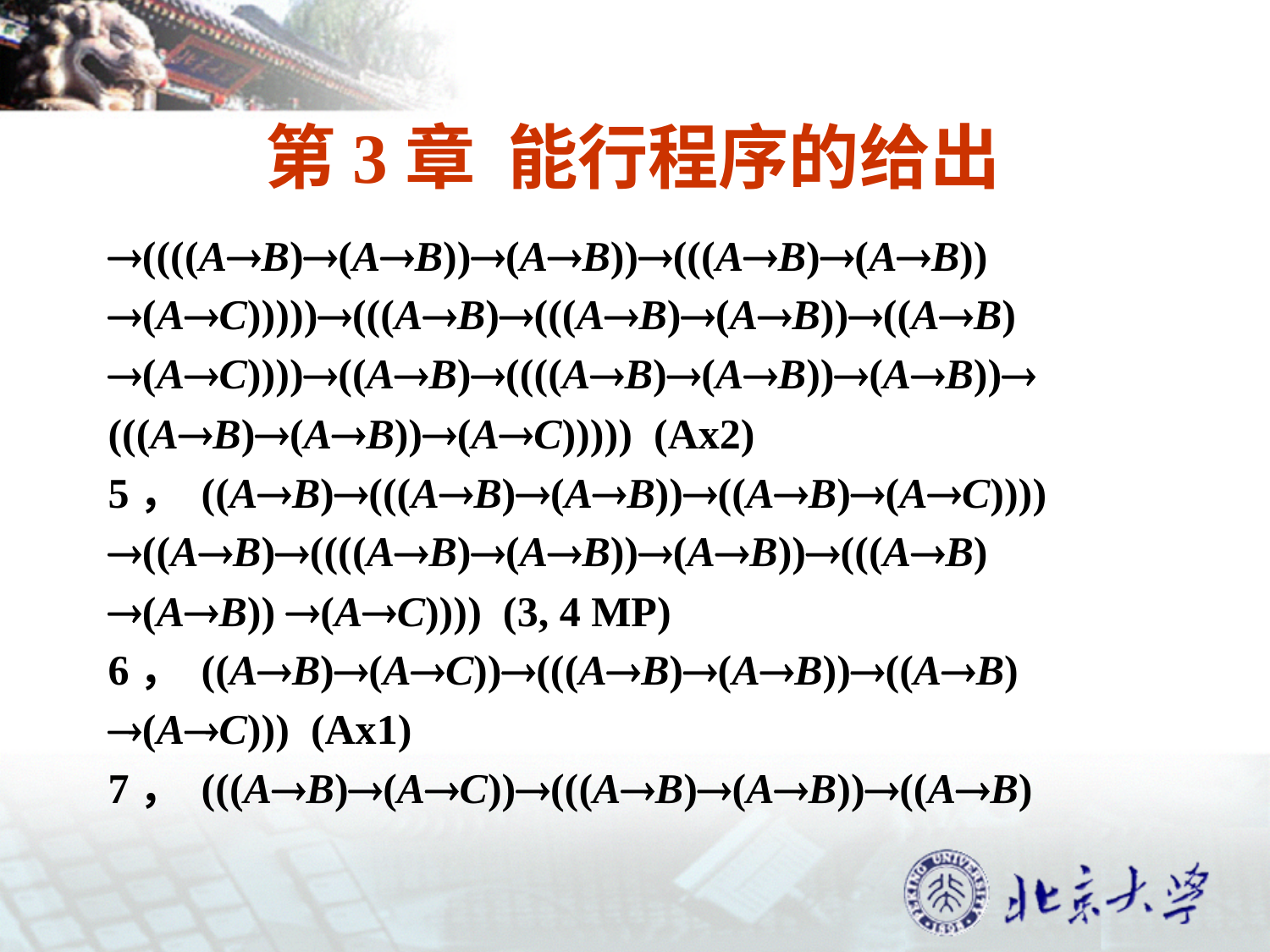

# 第3章  能行程序的给出
→((((A→B)→(A→B))→(A→B))→(((A→B)→(A→B))
→(A→C)))))→(((A→B)→(((A→B)→(A→B))→((A→B)
→(A→C))))→((A→B)→((((A→B)→(A→B))→(A→B))→
(((A→B)→(A→B))→(A→C)))))  (Ax2)
5， ((A→B)→(((A→B)→(A→B))→((A→B)→(A→C))))
→((A→B)→((((A→B)→(A→B))→(A→B))→(((A→B)
→(A→B)) →(A→C))))  (3, 4 MP)
6， ((A→B)→(A→C))→(((A→B)→(A→B))→((A→B)
→(A→C)))  (Ax1)
7， (((A→B)→(A→C))→(((A→B)→(A→B))→((A→B)